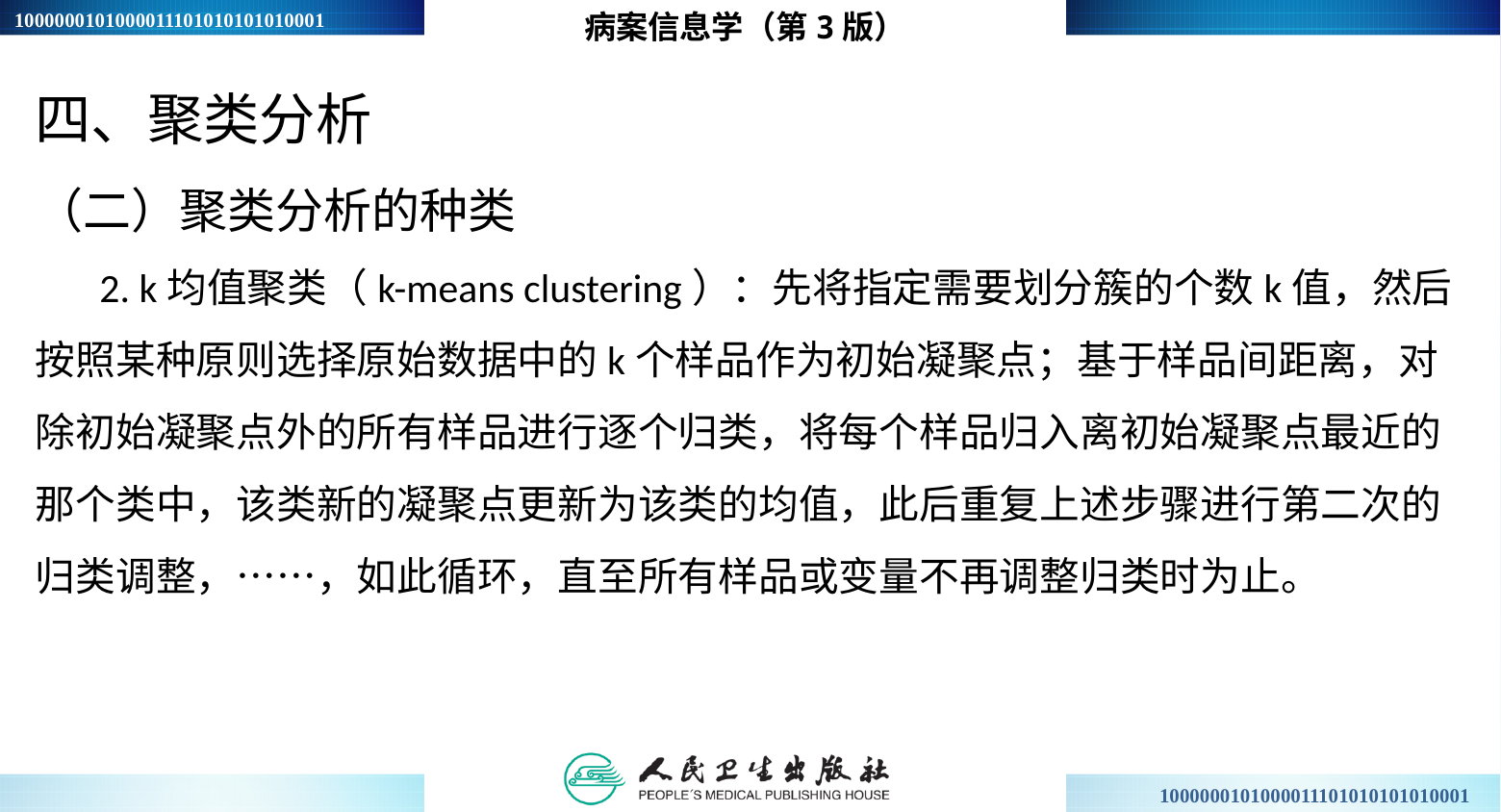

病案信息学（第3版）
四、聚类分析
（二）聚类分析的种类
       2. k均值聚类（k-means clustering）：先将指定需要划分簇的个数k值，然后按照某种原则选择原始数据中的k个样品作为初始凝聚点；基于样品间距离，对除初始凝聚点外的所有样品进行逐个归类，将每个样品归入离初始凝聚点最近的那个类中，该类新的凝聚点更新为该类的均值，此后重复上述步骤进行第二次的归类调整，……，如此循环，直至所有样品或变量不再调整归类时为止。